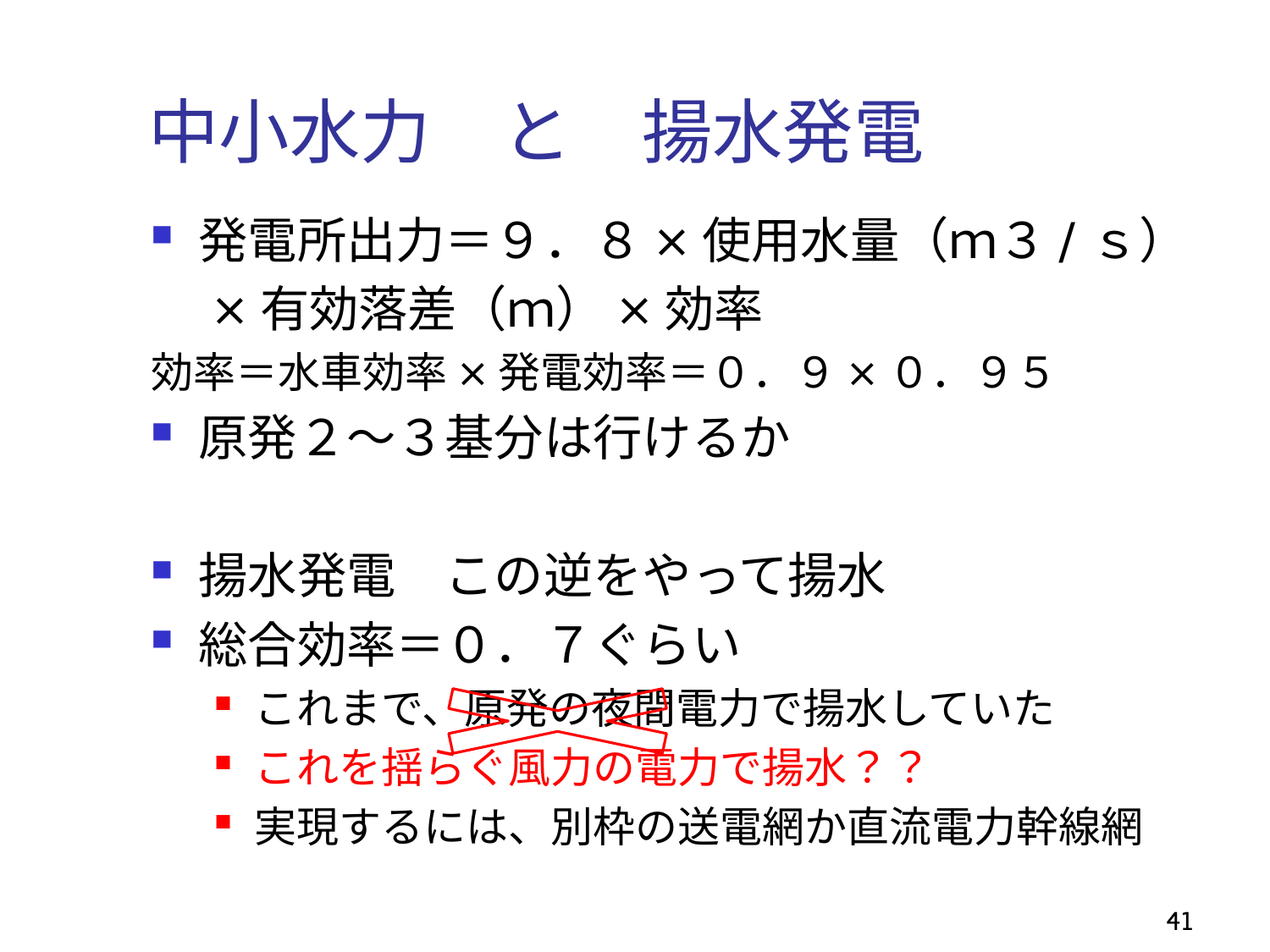

# 中小水力　と　揚水発電
発電所出力＝９．８×使用水量（ｍ３/ｓ）
　×有効落差（ｍ）×効率
効率＝水車効率×発電効率＝０．９×０．９５
原発２～３基分は行けるか

揚水発電　この逆をやって揚水
総合効率＝０．７ぐらい
これまで、原発の夜間電力で揚水していた
これを揺らぐ風力の電力で揚水？？
実現するには、別枠の送電網か直流電力幹線網

41